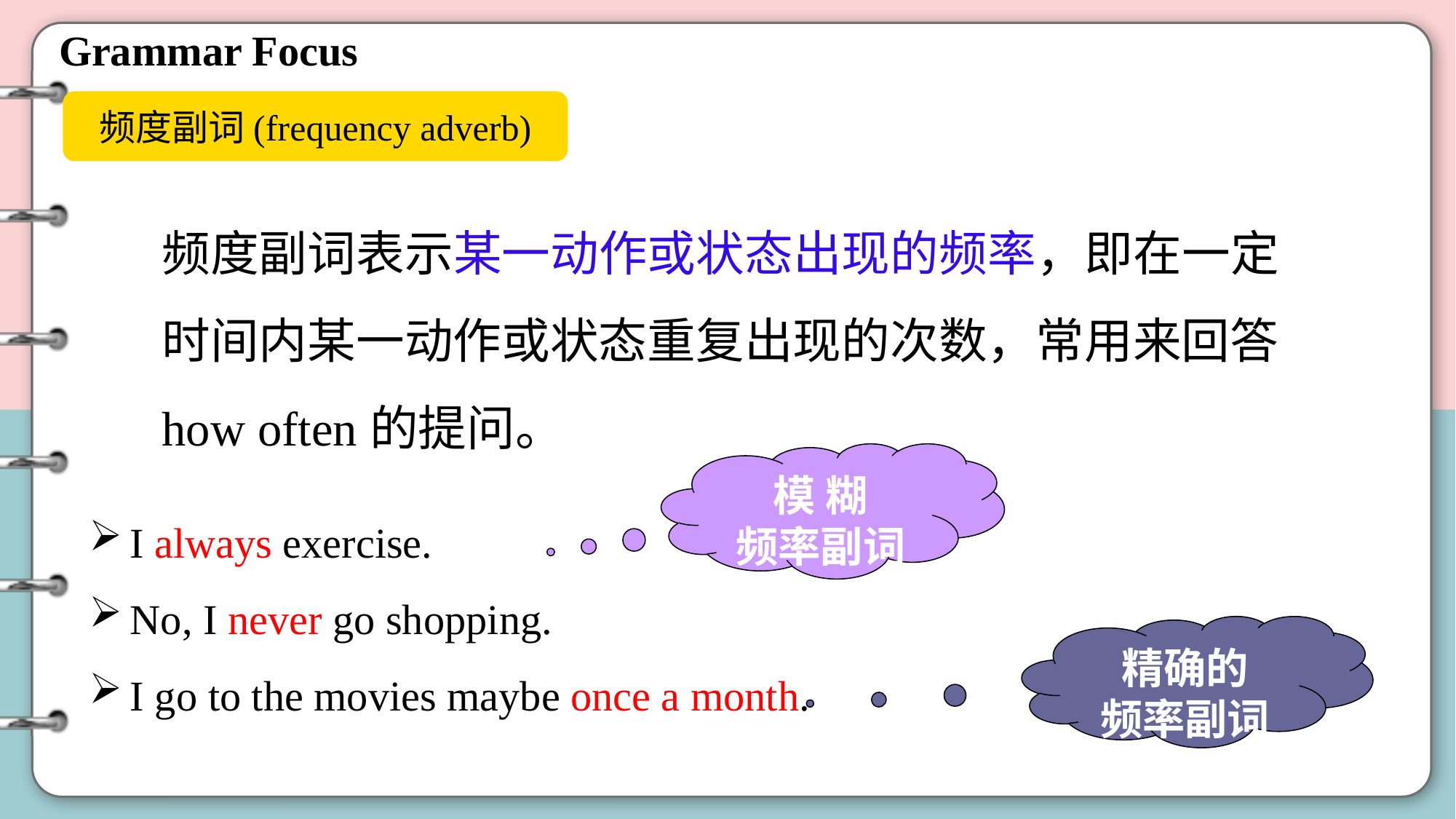

Grammar Focus
频度副词(frequency adverb)
频度副词表示某一动作或状态出现的频率，即在一定时间内某一动作或状态重复出现的次数，常用来回答how often的提问。
模 糊
频率副词
I always exercise.
No, I never go shopping.
I go to the movies maybe once a month.

精确的
频率副词